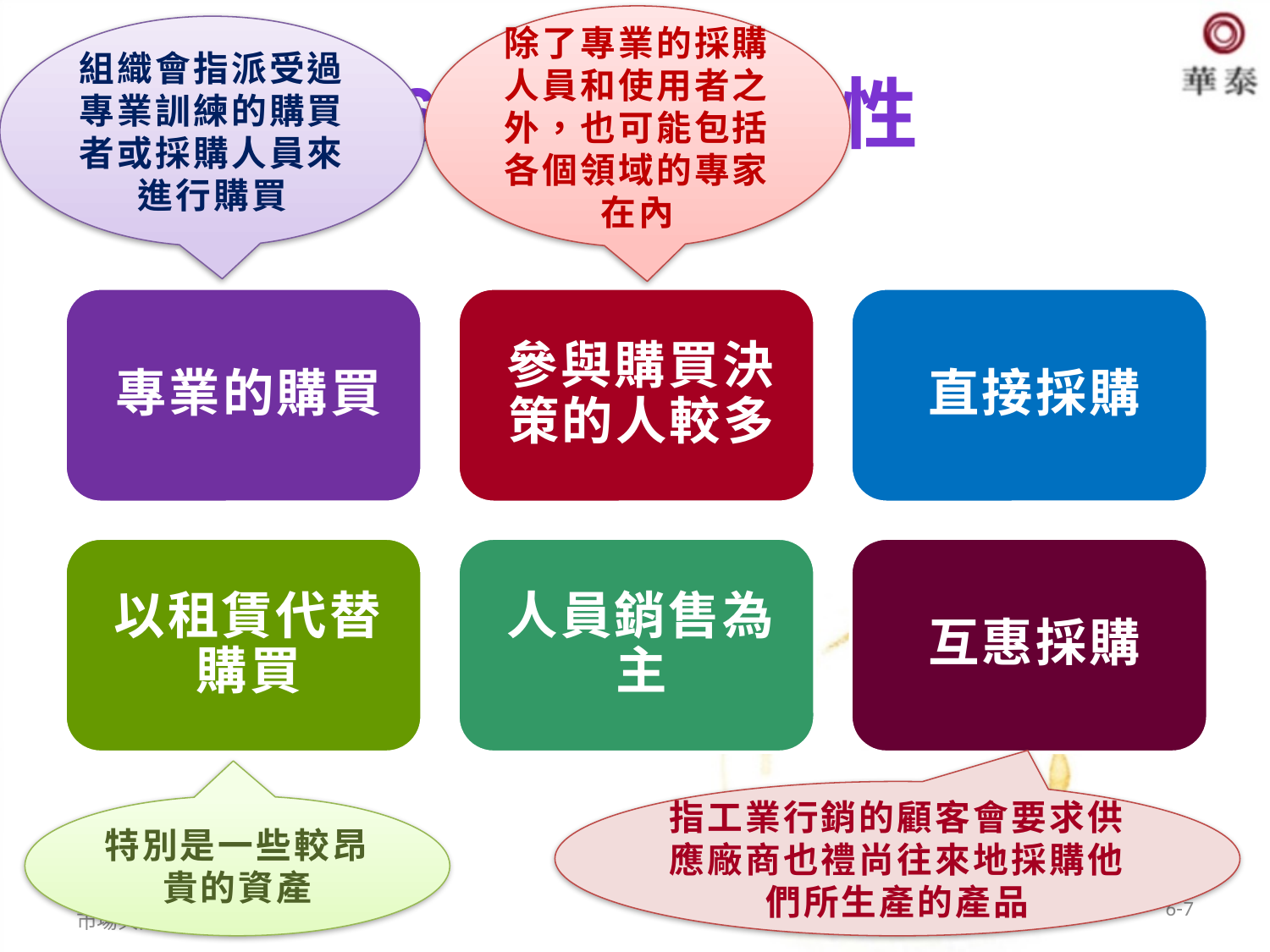

除了專業的採購人員和使用者之外，也可能包括各個領域的專家在內
組織會指派受過專業訓練的購買者或採購人員來進行購買
# §6.2.3 購買特性
專業的購買
參與購買決策的人較多
直接採購
以租賃代替購買
人員銷售為主
互惠採購
指工業行銷的顧客會要求供應廠商也禮尚往來地採購他們所生產的產品
特別是一些較昂貴的資產
行銷管理   Chapter 6  組織市場與其購買行為
6-7